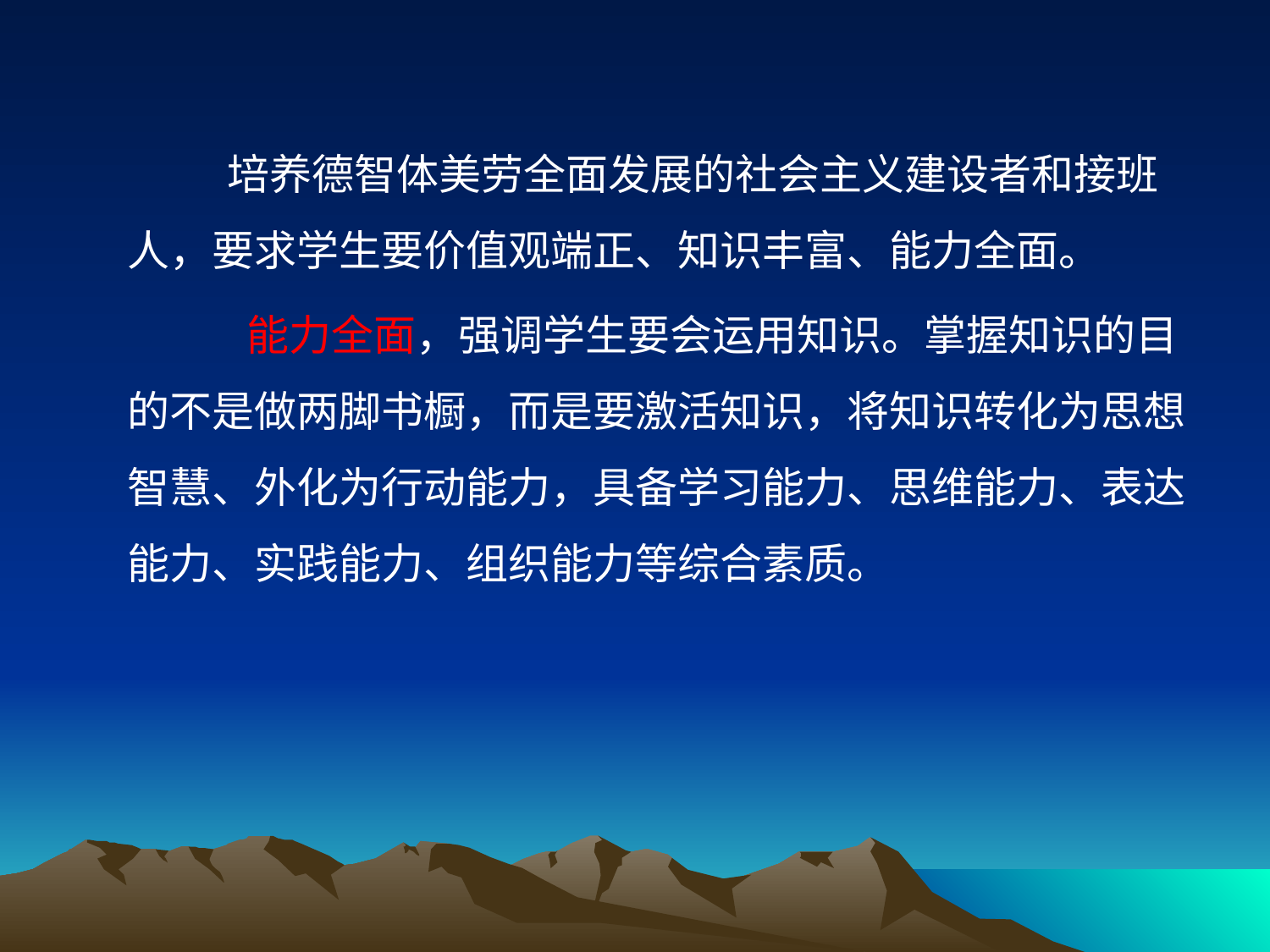

培养德智体美劳全面发展的社会主义建设者和接班人，要求学生要价值观端正、知识丰富、能力全面。
 能力全面，强调学生要会运用知识。掌握知识的目的不是做两脚书橱，而是要激活知识，将知识转化为思想智慧、外化为行动能力，具备学习能力、思维能力、表达能力、实践能力、组织能力等综合素质。